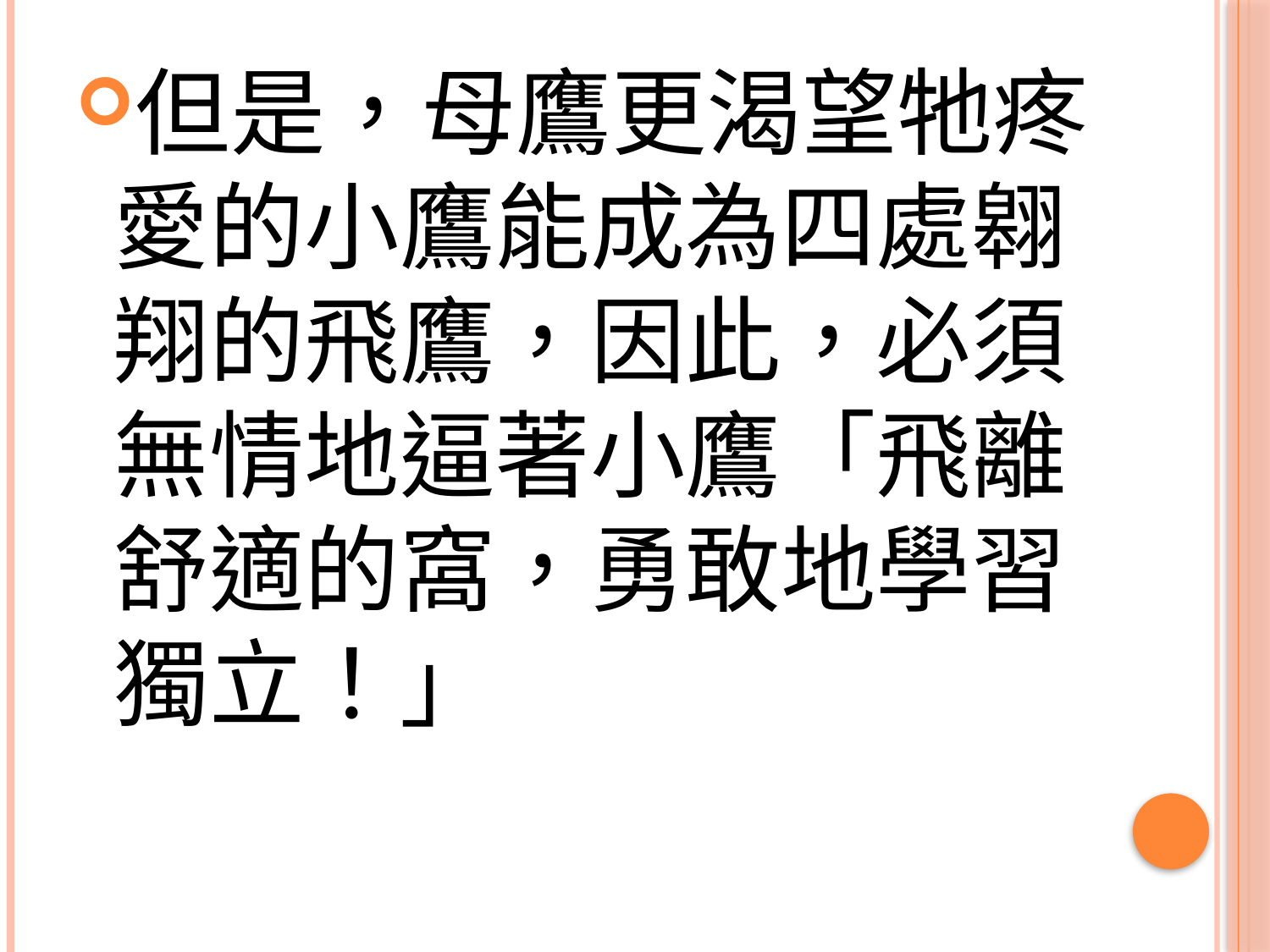

但是，母鷹更渴望牠疼愛的小鷹能成為四處翱翔的飛鷹，因此，必須無情地逼著小鷹「飛離舒適的窩，勇敢地學習獨立！」